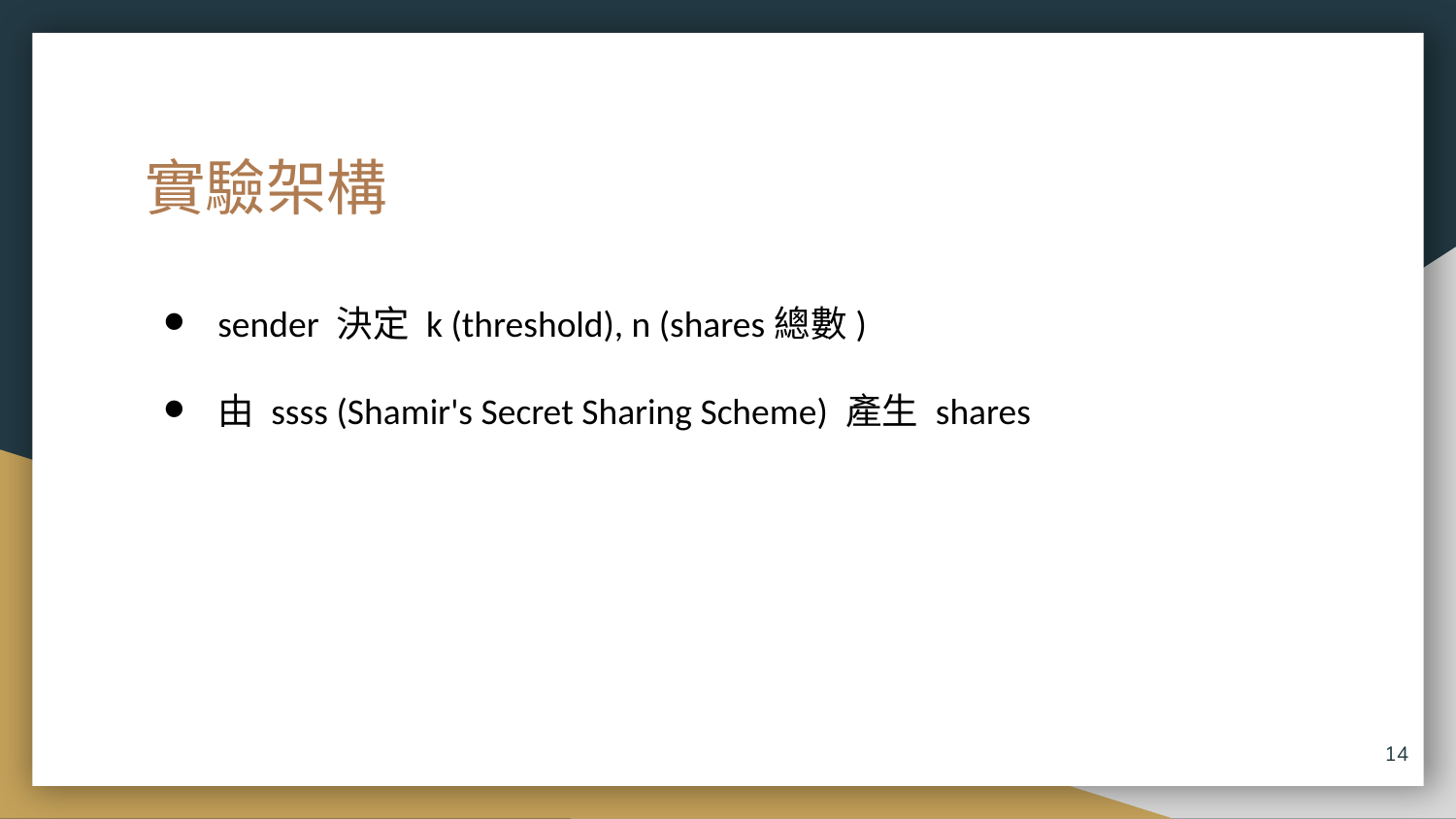

# 實驗架構
sender 決定 k (threshold), n (shares總數)

由 ssss (Shamir's Secret Sharing Scheme) 產生 shares
14